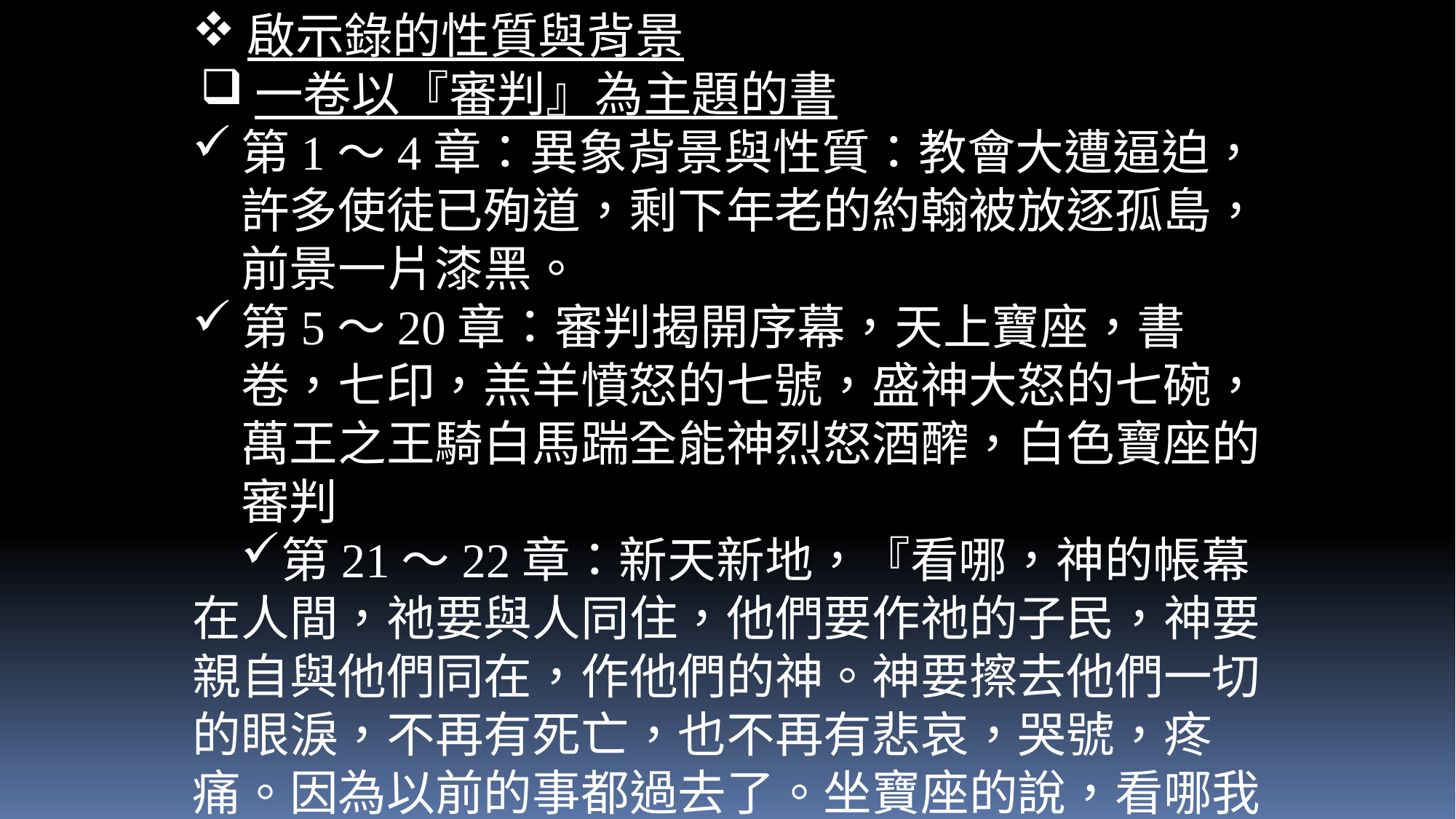

啟示錄的性質與背景
一卷以『審判』為主題的書
第1～4章：異象背景與性質：教會大遭逼迫，許多使徒已殉道，剩下年老的約翰被放逐孤島，前景一片漆黑。
第5～20章：審判揭開序幕，天上寶座，書卷，七印，羔羊憤怒的七號，盛神大怒的七碗，萬王之王騎白馬踹全能神烈怒酒醡，白色寶座的審判
第21～22章：新天新地，『看哪，神的帳幕在人間，祂要與人同住，他們要作祂的子民，神要親自與他們同在，作他們的神。神要擦去他們一切的眼淚，不再有死亡，也不再有悲哀，哭號，疼痛。因為以前的事都過去了。坐寶座的說，看哪我將一切都更新了。』〔二十一4～15〕